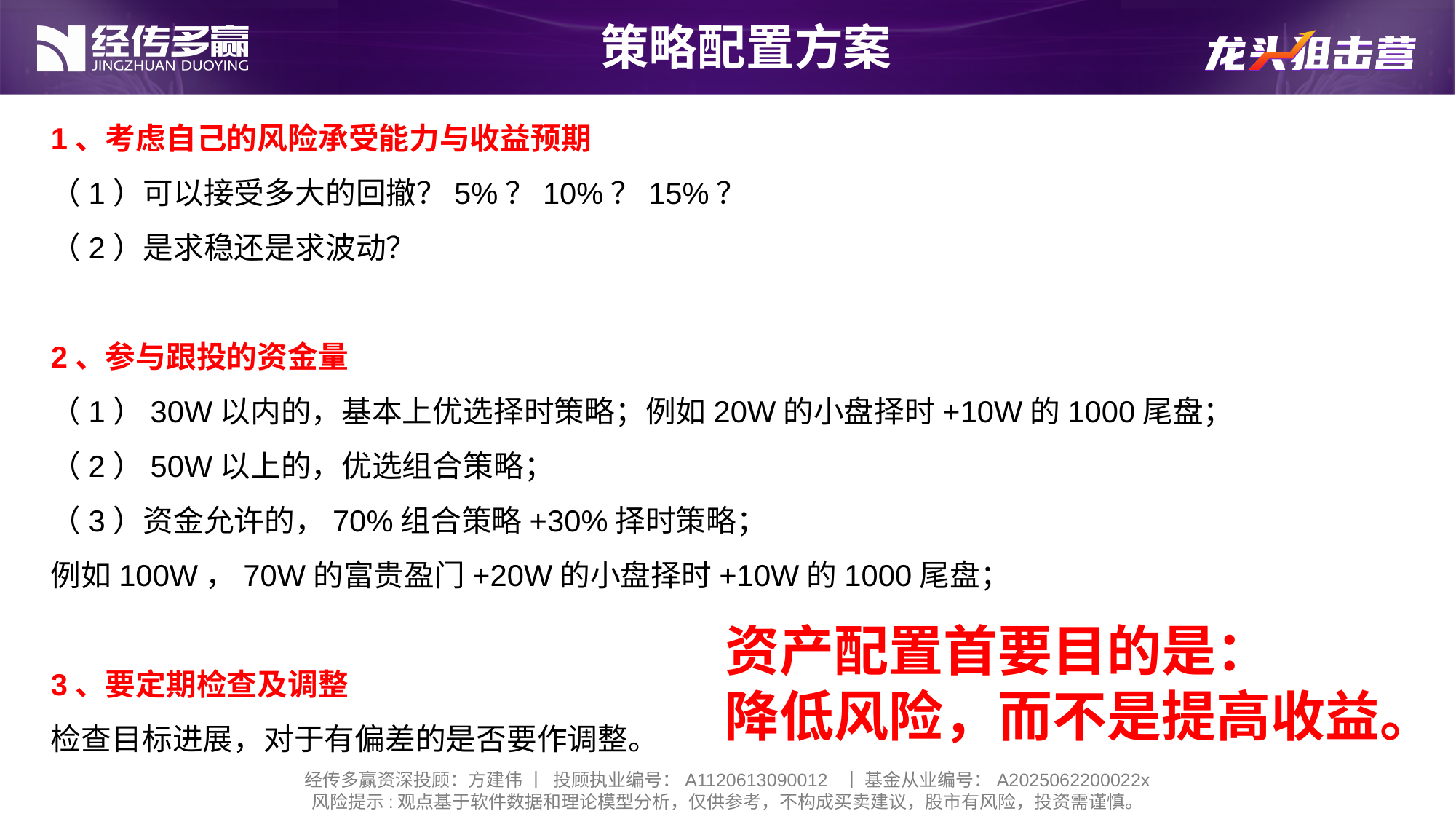

策略配置方案
1、考虑自己的风险承受能力与收益预期
（1）可以接受多大的回撤？5%？10%？15%？
（2）是求稳还是求波动？

2、参与跟投的资金量
（1）30W以内的，基本上优选择时策略；例如20W的小盘择时+10W的1000尾盘；
（2）50W以上的，优选组合策略；
（3）资金允许的，70%组合策略+30%择时策略；
例如100W，70W的富贵盈门+20W的小盘择时+10W的1000尾盘；

3、要定期检查及调整
检查目标进展，对于有偏差的是否要作调整。
资产配置首要目的是：
降低风险，而不是提高收益。